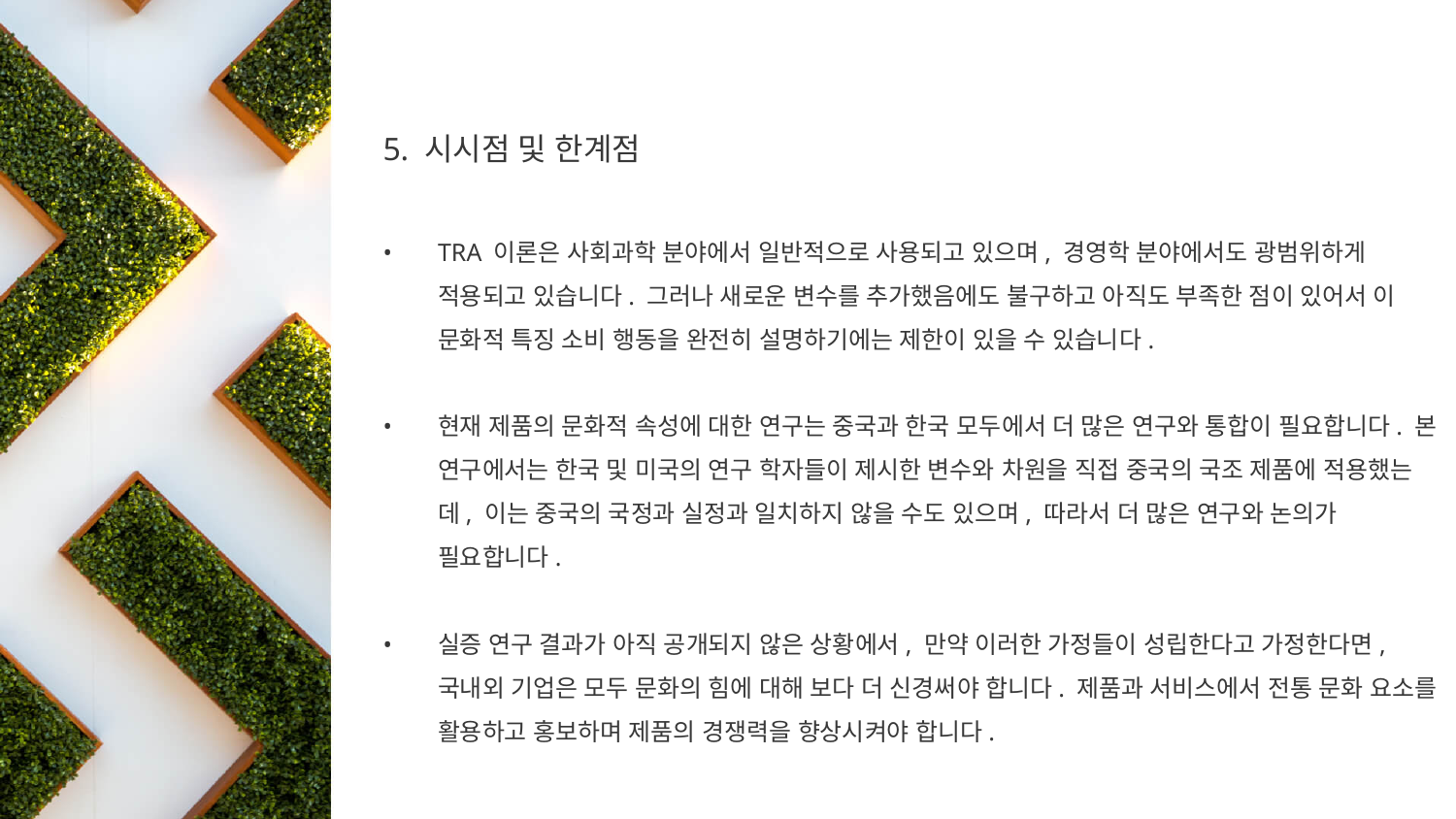

5. 시시점 및 한계점

TRA 이론은 사회과학 분야에서 일반적으로 사용되고 있으며, 경영학 분야에서도 광범위하게 적용되고 있습니다. 그러나 새로운 변수를 추가했음에도 불구하고 아직도 부족한 점이 있어서 이 문화적 특징 소비 행동을 완전히 설명하기에는 제한이 있을 수 있습니다.

현재 제품의 문화적 속성에 대한 연구는 중국과 한국 모두에서 더 많은 연구와 통합이 필요합니다. 본 연구에서는 한국 및 미국의 연구 학자들이 제시한 변수와 차원을 직접 중국의 국조 제품에 적용했는데, 이는 중국의 국정과 실정과 일치하지 않을 수도 있으며, 따라서 더 많은 연구와 논의가 필요합니다.

실증 연구 결과가 아직 공개되지 않은 상황에서, 만약 이러한 가정들이 성립한다고 가정한다면, 국내외 기업은 모두 문화의 힘에 대해 보다 더 신경써야 합니다. 제품과 서비스에서 전통 문화 요소를 활용하고 홍보하며 제품의 경쟁력을 향상시켜야 합니다.